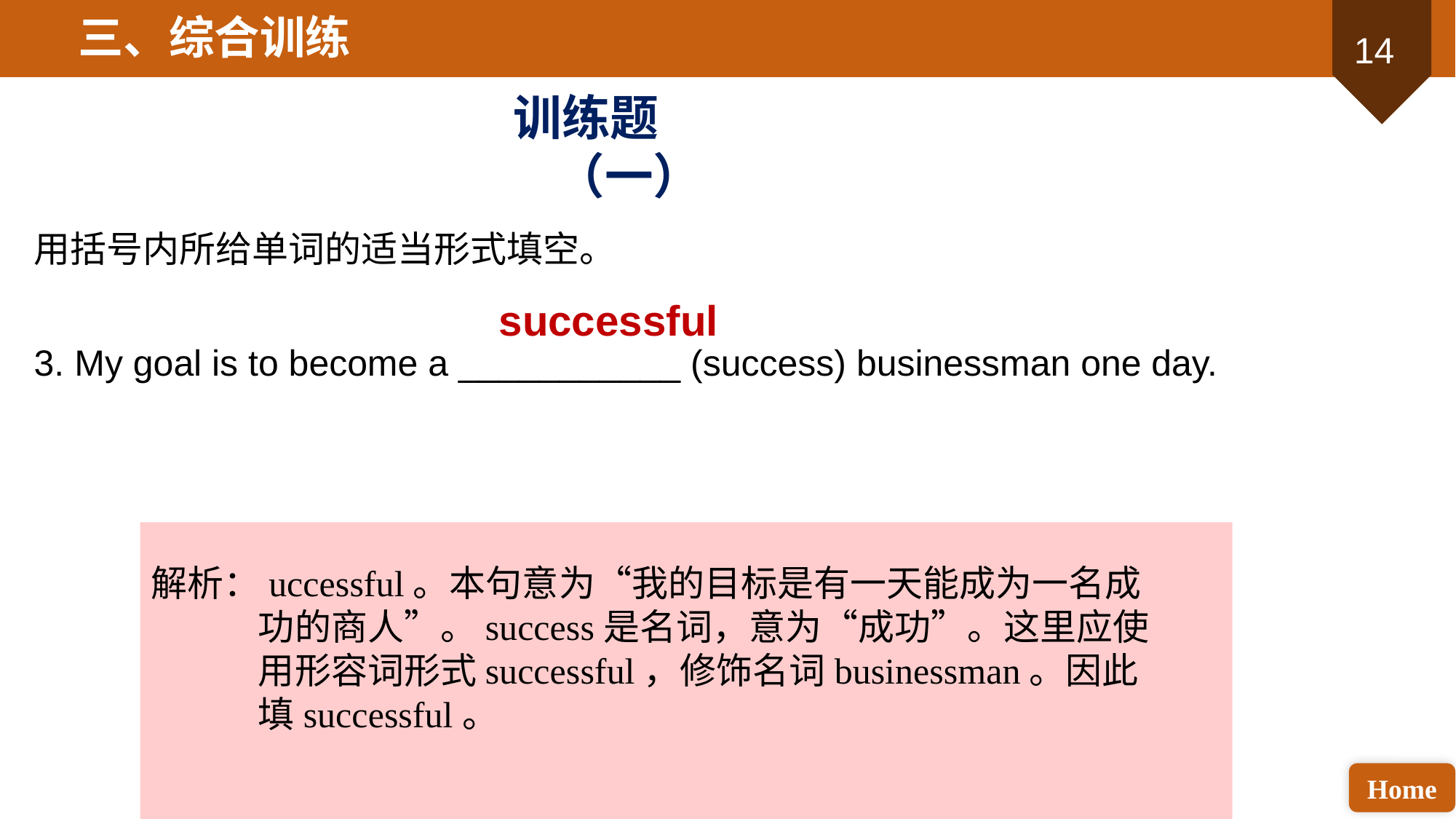

三、综合训练
训练题（一）
用括号内所给单词的适当形式填空。

3. My goal is to become a ___________ (success) businessman one day.
successful

解析：uccessful。本句意为“我的目标是有一天能成为一名成功的商人”。success是名词，意为“成功”。这里应使用形容词形式successful，修饰名词businessman。因此填successful。